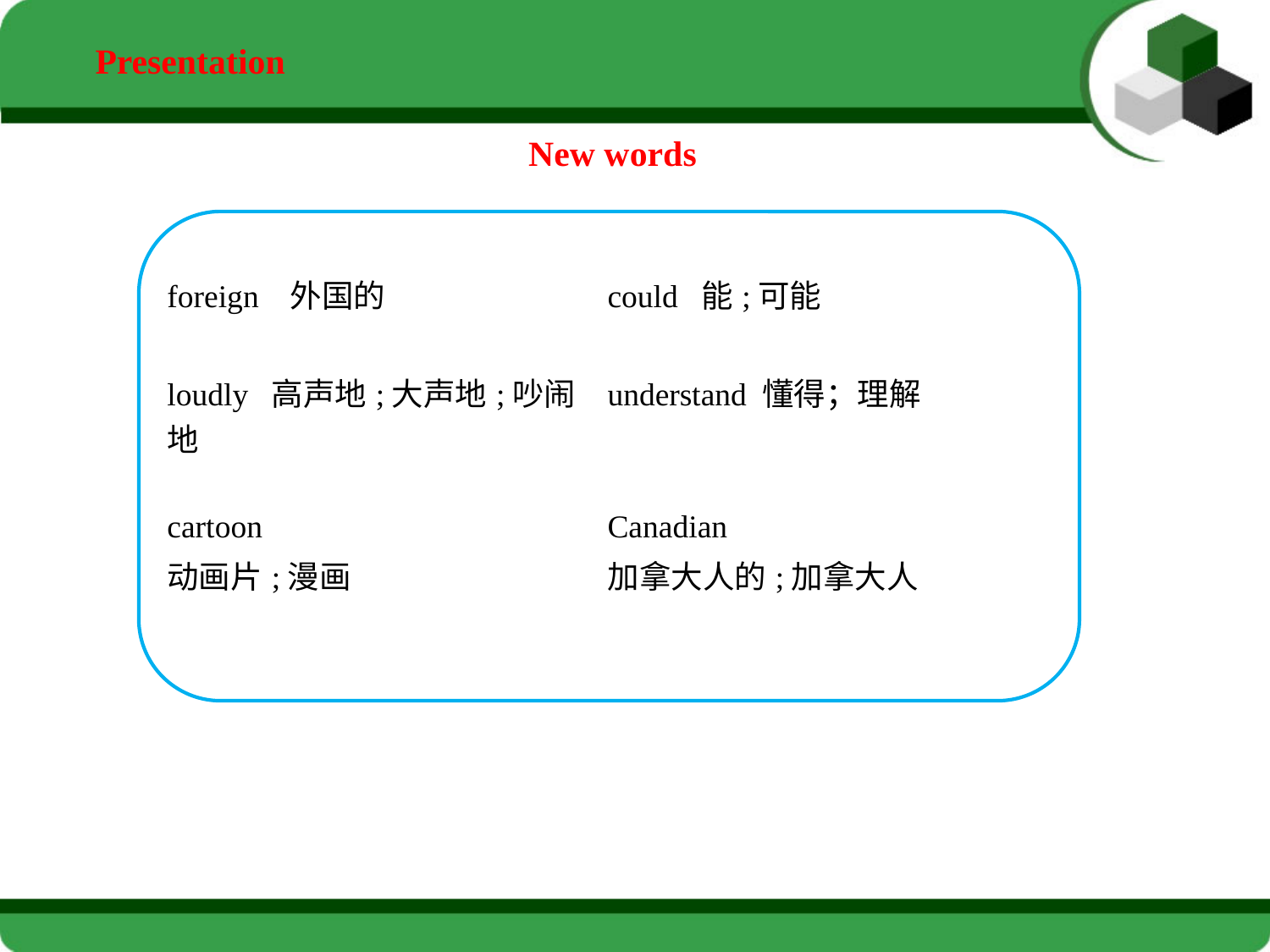

Presentation
New words

| foreign 外国的 | could 能;可能 |
| --- | --- |
| loudly 高声地;大声地;吵闹地 | understand 懂得；理解 |
| cartoon 动画片;漫画 | Canadian 加拿大人的;加拿大人 |